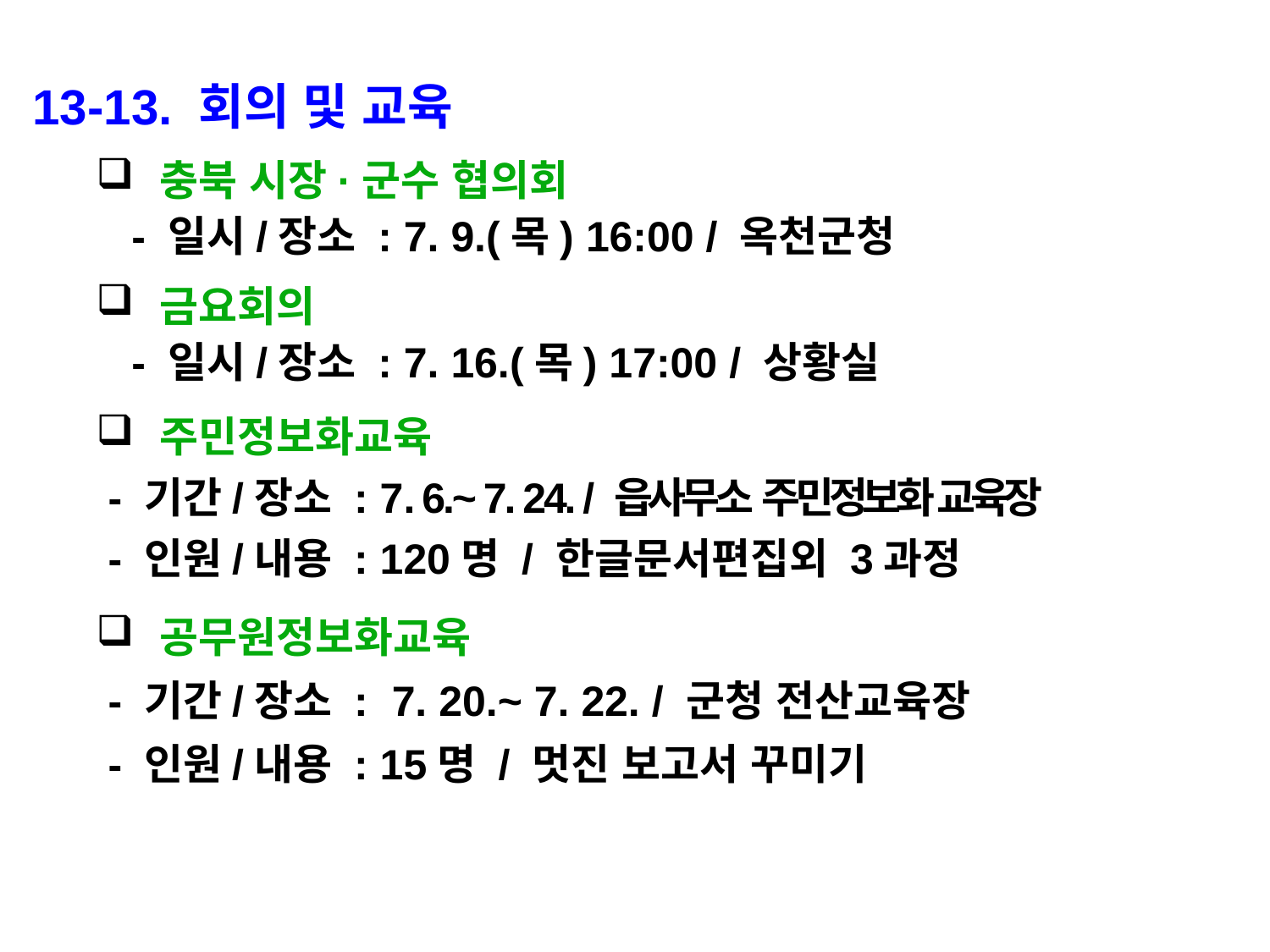

13-13. 회의 및 교육

충북 시장·군수 협의회
   - 일시/장소 : 7. 9.(목) 16:00 / 옥천군청

금요회의
   - 일시/장소 : 7. 16.(목) 17:00 / 상황실

주민정보화교육
 - 기간/장소 : 7. 6.~ 7. 24. / 읍사무소  주민정보화 교육장
 - 인원/내용 : 120명 / 한글문서편집외 3과정

공무원정보화교육
 - 기간/장소 :  7. 20.~ 7. 22. / 군청 전산교육장
 - 인원/내용 : 15명 / 멋진 보고서 꾸미기